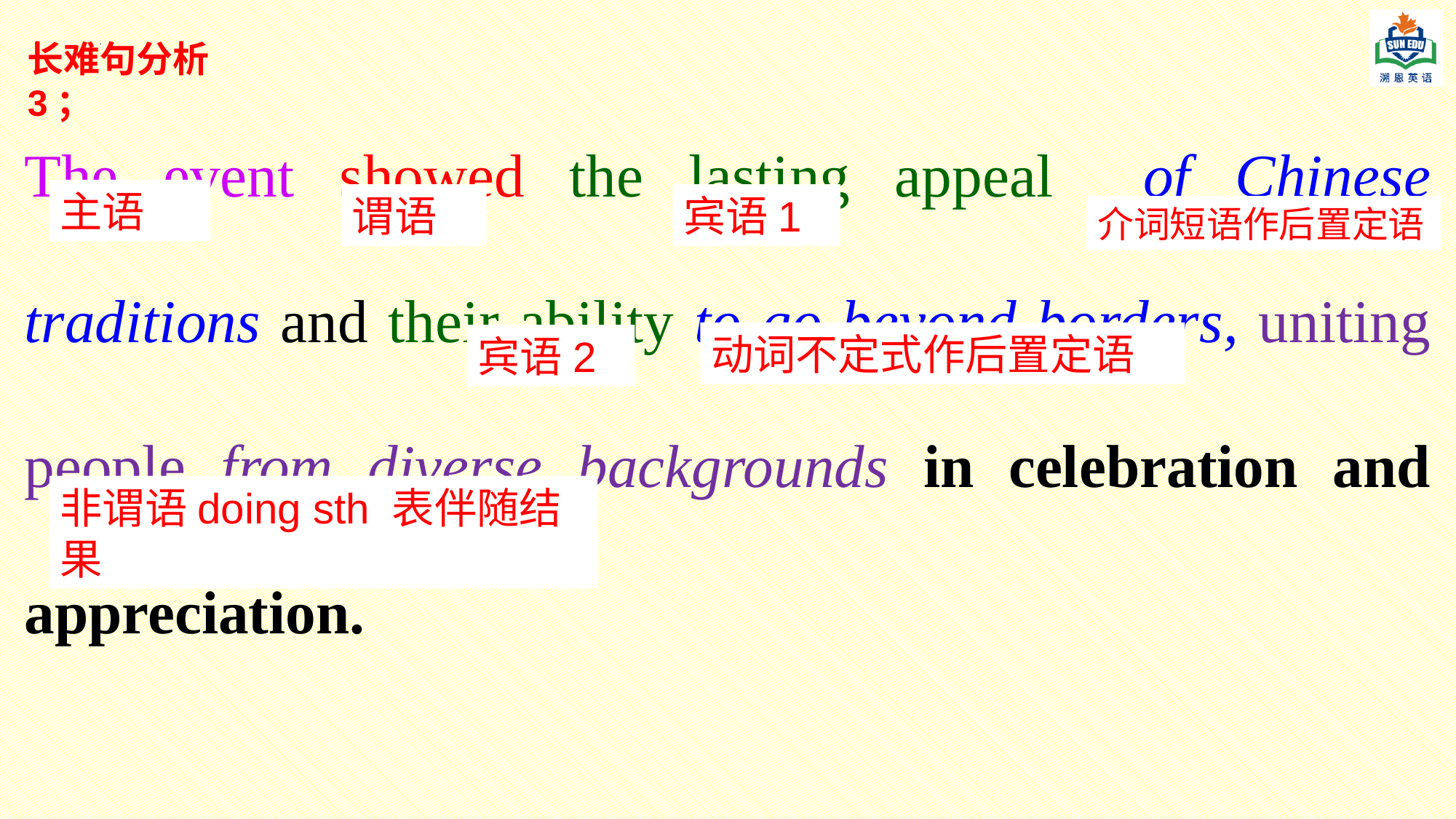

长难句分析3；
The event showed the lasting appeal  of Chinese traditions and their ability to go beyond borders, uniting people from diverse backgrounds in celebration and appreciation.
主语
谓语
宾语1
介词短语作后置定语
动词不定式作后置定语
宾语2
非谓语doing sth 表伴随结果